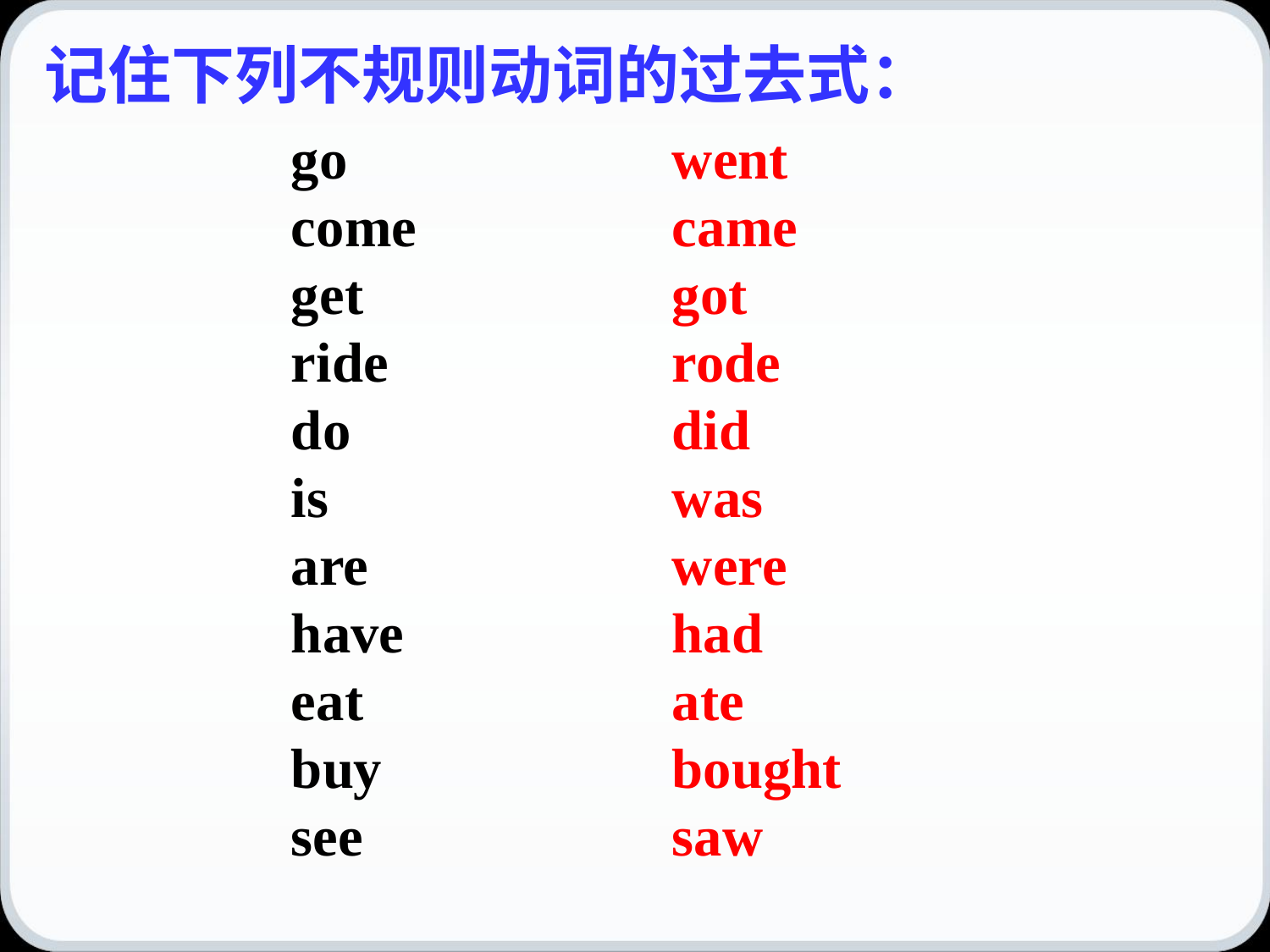

记住下列不规则动词的过去式：
 go
 come
 get
 ride
 do
 is
 are
 have
 eat
 buy
 see
 went
 came
 got
 rode
 did
 was
 were
 had
 ate
 bought
 saw